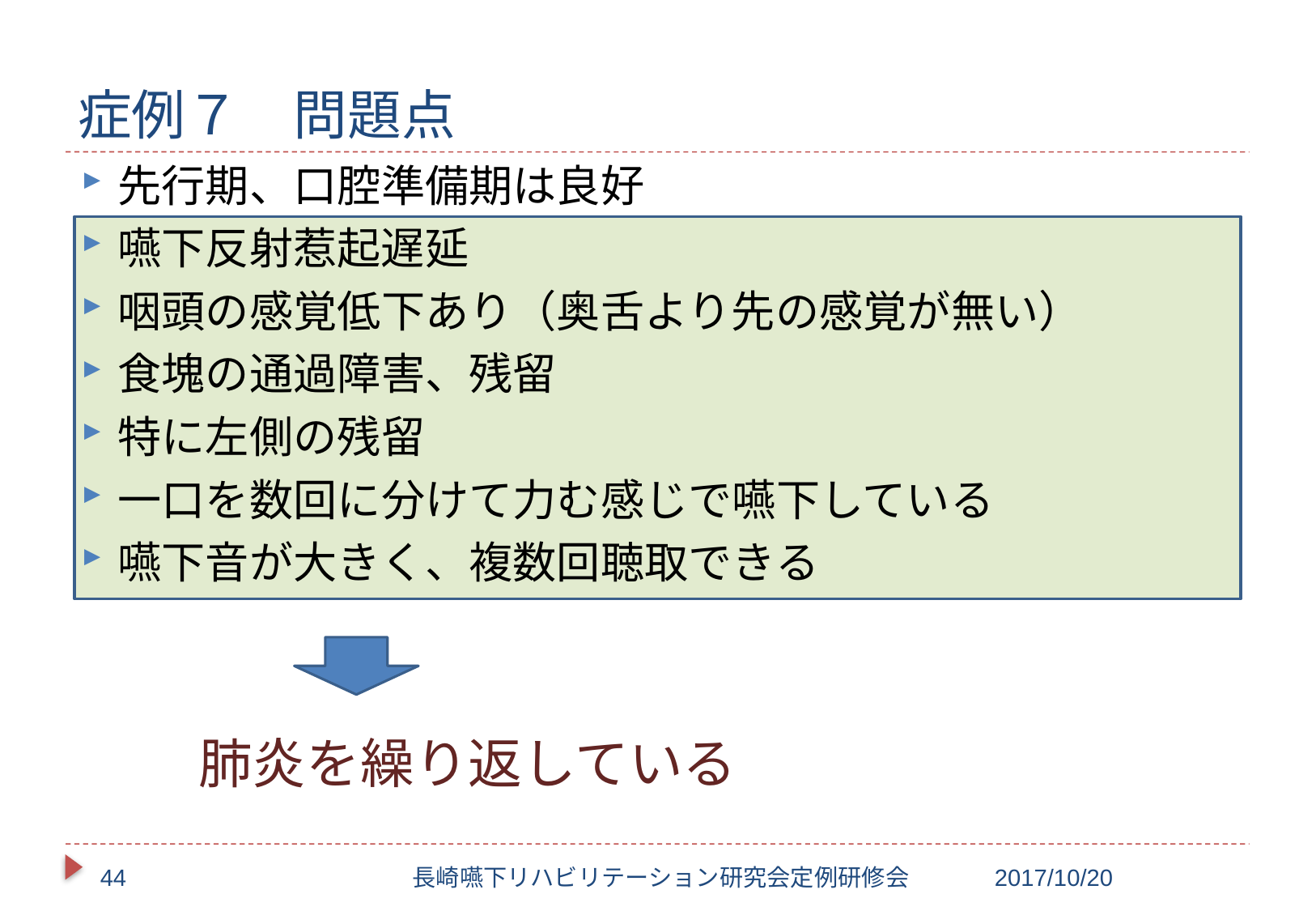

# 症例７　問題点
先行期、口腔準備期は良好
嚥下反射惹起遅延
咽頭の感覚低下あり（奥舌より先の感覚が無い）
食塊の通過障害、残留
特に左側の残留
一口を数回に分けて力む感じで嚥下している
嚥下音が大きく、複数回聴取できる

肺炎を繰り返している
44
長崎嚥下リハビリテーション研究会定例研修会
2017/10/20